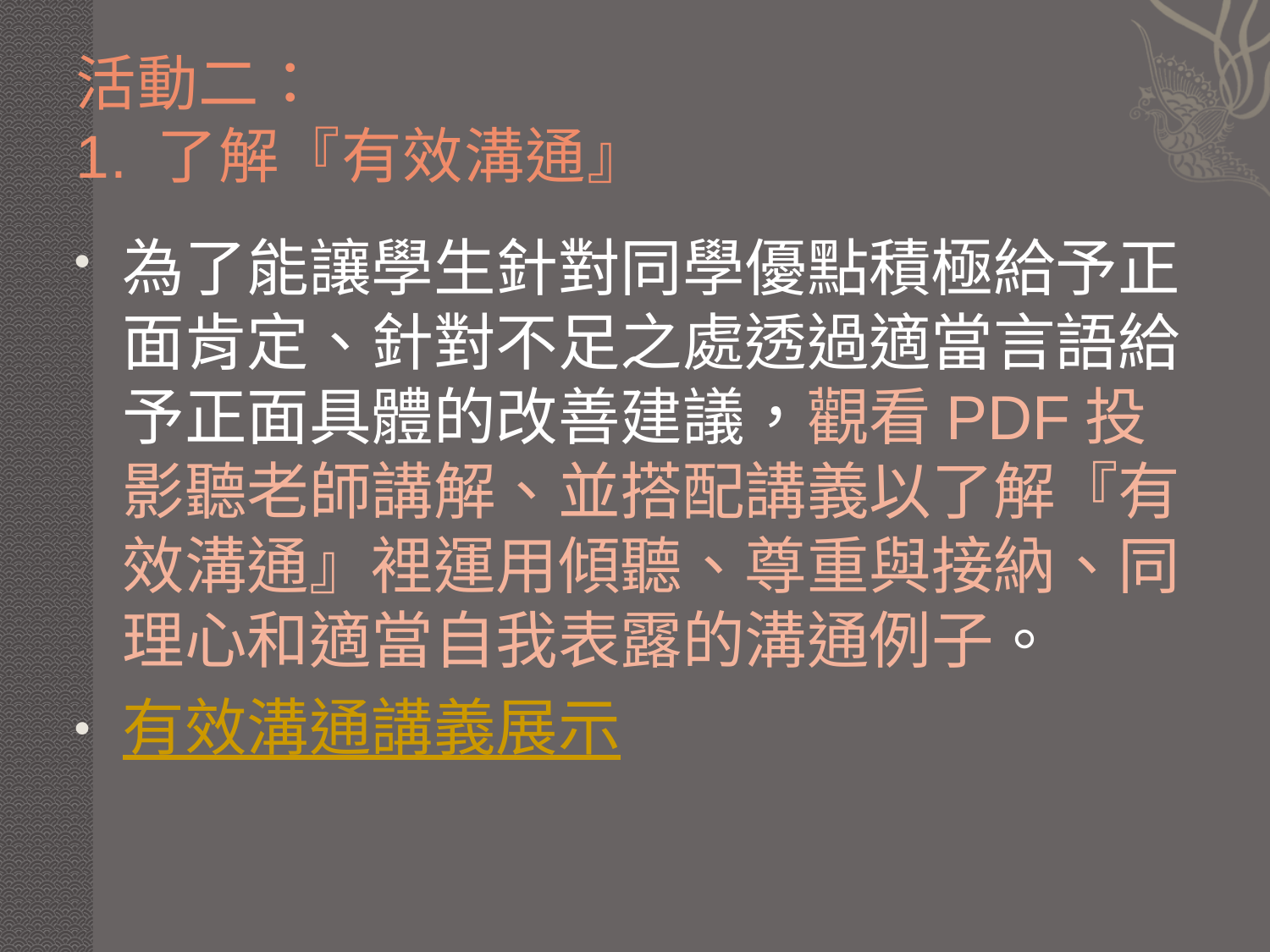

# 活動二： 1. 了解『有效溝通』
為了能讓學生針對同學優點積極給予正面肯定、針對不足之處透過適當言語給予正面具體的改善建議，觀看PDF投影聽老師講解、並搭配講義以了解『有效溝通』裡運用傾聽、尊重與接納、同理心和適當自我表露的溝通例子。
有效溝通講義展示